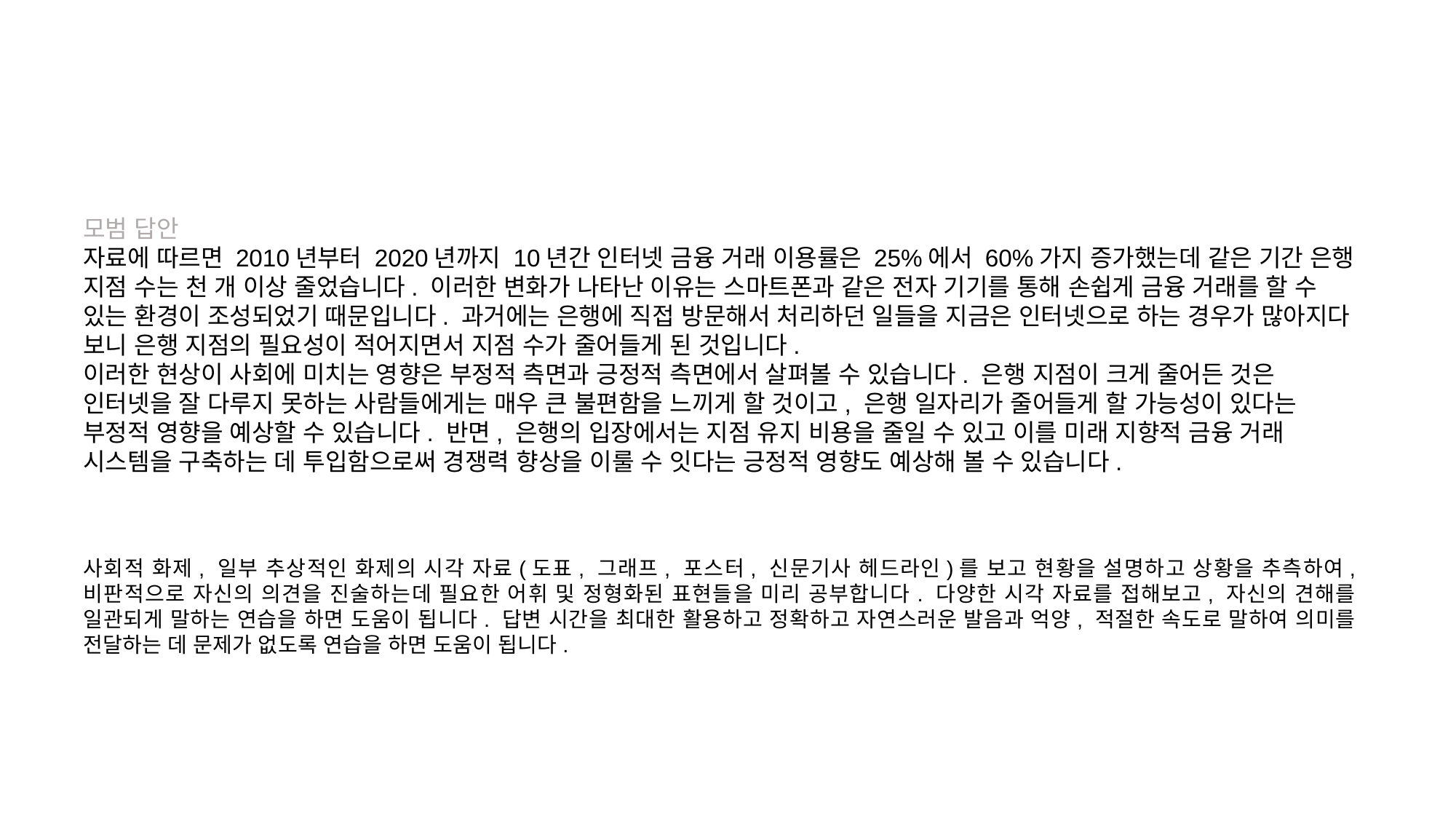

모범 답안
자료에 따르면 2010년부터 2020년까지 10년간 인터넷 금융 거래 이용률은 25%에서 60%가지 증가했는데 같은 기간 은행 지점 수는 천 개 이상 줄었습니다. 이러한 변화가 나타난 이유는 스마트폰과 같은 전자 기기를 통해 손쉽게 금융 거래를 할 수 있는 환경이 조성되었기 때문입니다. 과거에는 은행에 직접 방문해서 처리하던 일들을 지금은 인터넷으로 하는 경우가 많아지다 보니 은행 지점의 필요성이 적어지면서 지점 수가 줄어들게 된 것입니다.
이러한 현상이 사회에 미치는 영향은 부정적 측면과 긍정적 측면에서 살펴볼 수 있습니다. 은행 지점이 크게 줄어든 것은 인터넷을 잘 다루지 못하는 사람들에게는 매우 큰 불편함을 느끼게 할 것이고, 은행 일자리가 줄어들게 할 가능성이 있다는 부정적 영향을 예상할 수 있습니다. 반면, 은행의 입장에서는 지점 유지 비용을 줄일 수 있고 이를 미래 지향적 금융 거래 시스템을 구축하는 데 투입함으로써 경쟁력 향상을 이룰 수 잇다는 긍정적 영향도 예상해 볼 수 있습니다.
사회적 화제, 일부 추상적인 화제의 시각 자료(도표, 그래프, 포스터, 신문기사 헤드라인)를 보고 현황을 설명하고 상황을 추측하여, 비판적으로 자신의 의견을 진술하는데 필요한 어휘 및 정형화된 표현들을 미리 공부합니다. 다양한 시각 자료를 접해보고, 자신의 견해를 일관되게 말하는 연습을 하면 도움이 됩니다. 답변 시간을 최대한 활용하고 정확하고 자연스러운 발음과 억양, 적절한 속도로 말하여 의미를 전달하는 데 문제가 없도록 연습을 하면 도움이 됩니다.